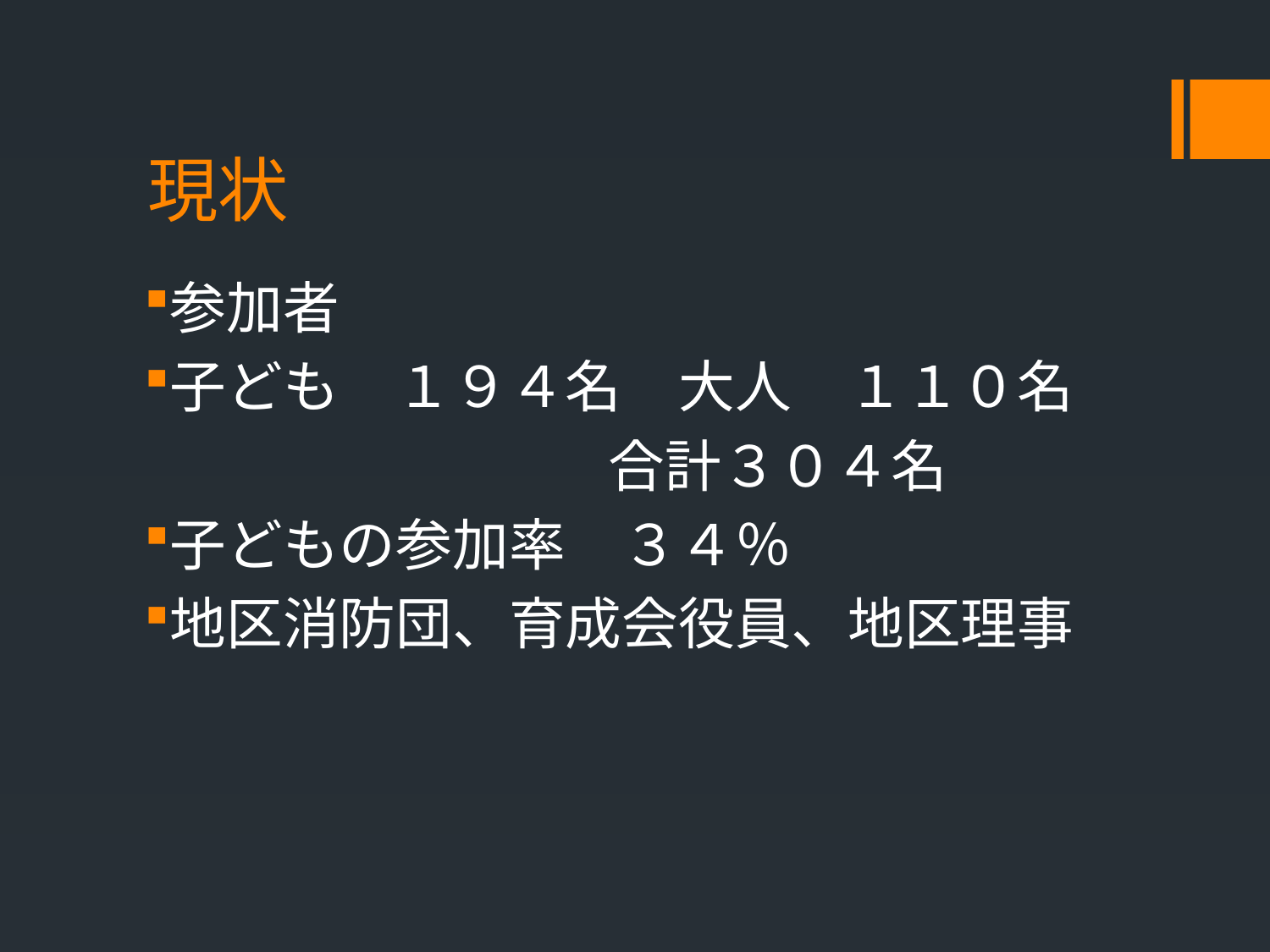

# 現状
参加者
子ども　１９４名　大人　１１０名
　　　　　　　 　合計３０４名
子どもの参加率　３４％
地区消防団、育成会役員、地区理事